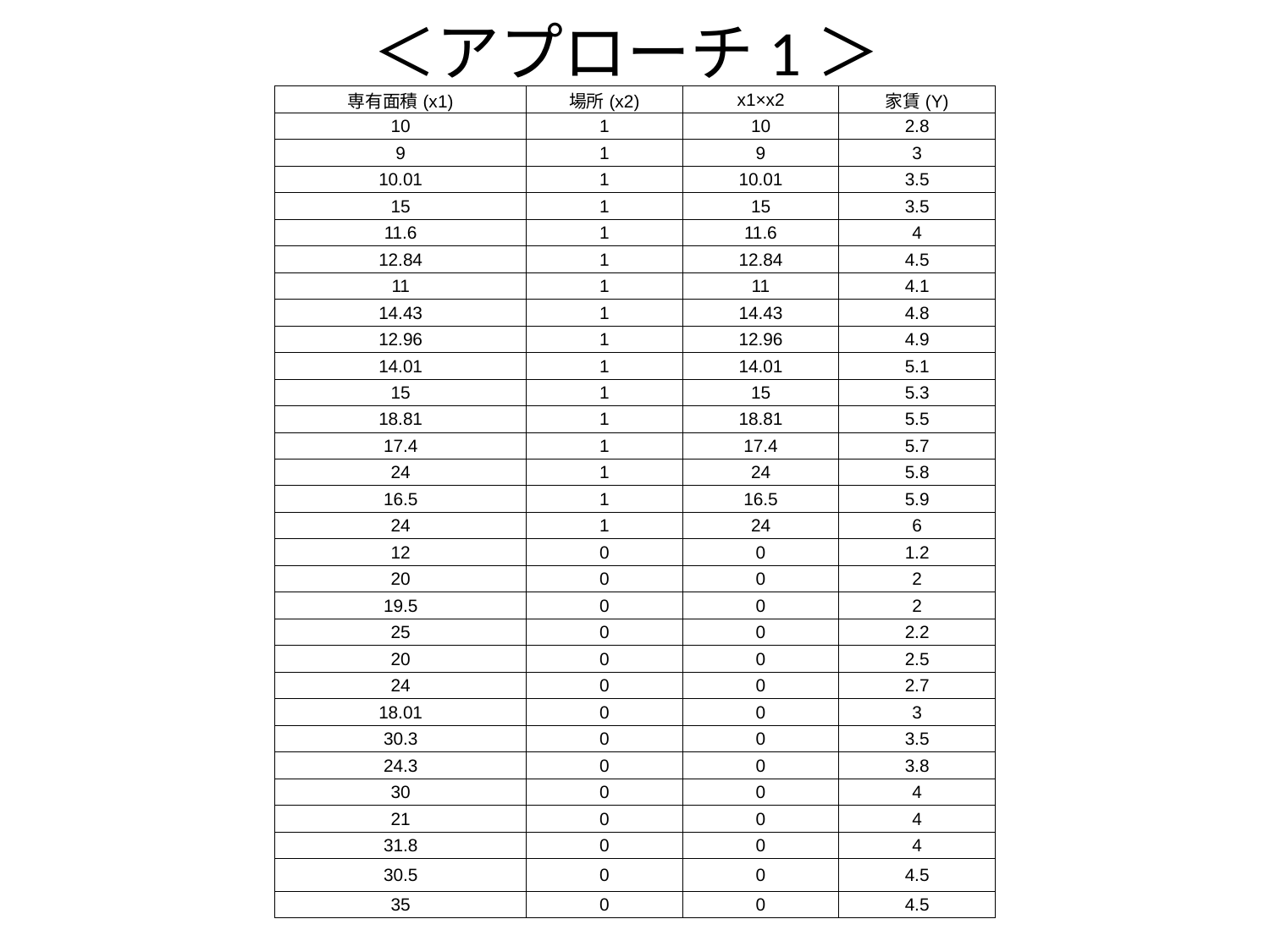

# ＜アプローチ1＞
| 専有面積(x1) | 場所(x2) | x1×x2 | 家賃(Y) |
| --- | --- | --- | --- |
| 10 | 1 | 10 | 2.8 |
| 9 | 1 | 9 | 3 |
| 10.01 | 1 | 10.01 | 3.5 |
| 15 | 1 | 15 | 3.5 |
| 11.6 | 1 | 11.6 | 4 |
| 12.84 | 1 | 12.84 | 4.5 |
| 11 | 1 | 11 | 4.1 |
| 14.43 | 1 | 14.43 | 4.8 |
| 12.96 | 1 | 12.96 | 4.9 |
| 14.01 | 1 | 14.01 | 5.1 |
| 15 | 1 | 15 | 5.3 |
| 18.81 | 1 | 18.81 | 5.5 |
| 17.4 | 1 | 17.4 | 5.7 |
| 24 | 1 | 24 | 5.8 |
| 16.5 | 1 | 16.5 | 5.9 |
| 24 | 1 | 24 | 6 |
| 12 | 0 | 0 | 1.2 |
| 20 | 0 | 0 | 2 |
| 19.5 | 0 | 0 | 2 |
| 25 | 0 | 0 | 2.2 |
| 20 | 0 | 0 | 2.5 |
| 24 | 0 | 0 | 2.7 |
| 18.01 | 0 | 0 | 3 |
| 30.3 | 0 | 0 | 3.5 |
| 24.3 | 0 | 0 | 3.8 |
| 30 | 0 | 0 | 4 |
| 21 | 0 | 0 | 4 |
| 31.8 | 0 | 0 | 4 |
| 30.5 | 0 | 0 | 4.5 |
| 35 | 0 | 0 | 4.5 |